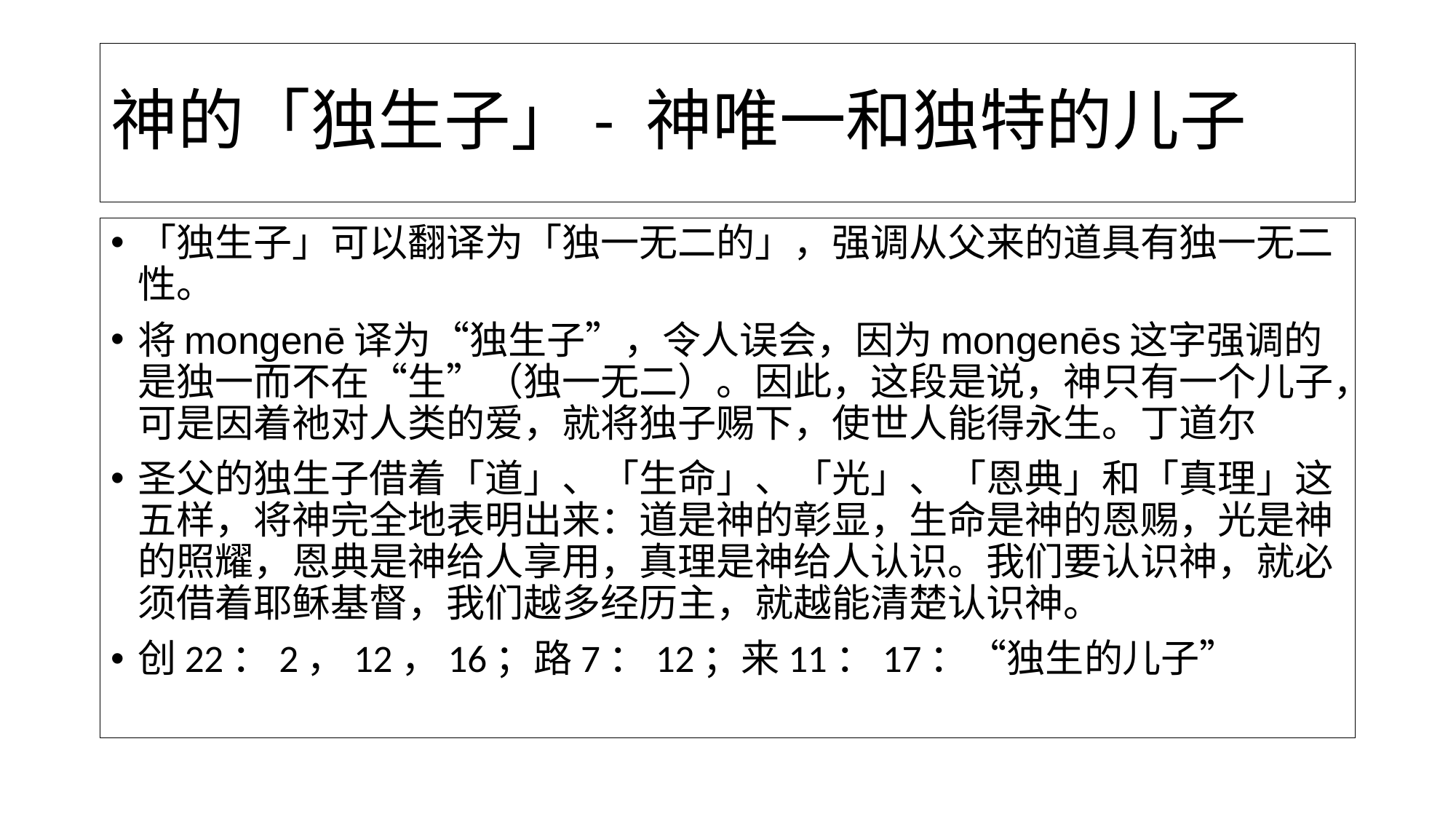

# 神的「独生子」- 神唯一和独特的儿子
「独生子」可以翻译为「独一无二的」，强调从父来的道具有独一无二性。
将mongenē译为“独生子”，令人误会，因为mongenēs这字强调的是独一而不在“生”（独一无二）。因此，这段是说，神只有一个儿子，可是因着祂对人类的爱，就将独子赐下，使世人能得永生。丁道尔
圣父的独生子借着「道」、「生命」、「光」、「恩典」和「真理」这五样，将神完全地表明出来：道是神的彰显，生命是神的恩赐，光是神的照耀，恩典是神给人享用，真理是神给人认识。我们要认识神，就必须借着耶稣基督，我们越多经历主，就越能清楚认识神。
创22：2，12，16；路7：12；来11：17：“独生的儿子”